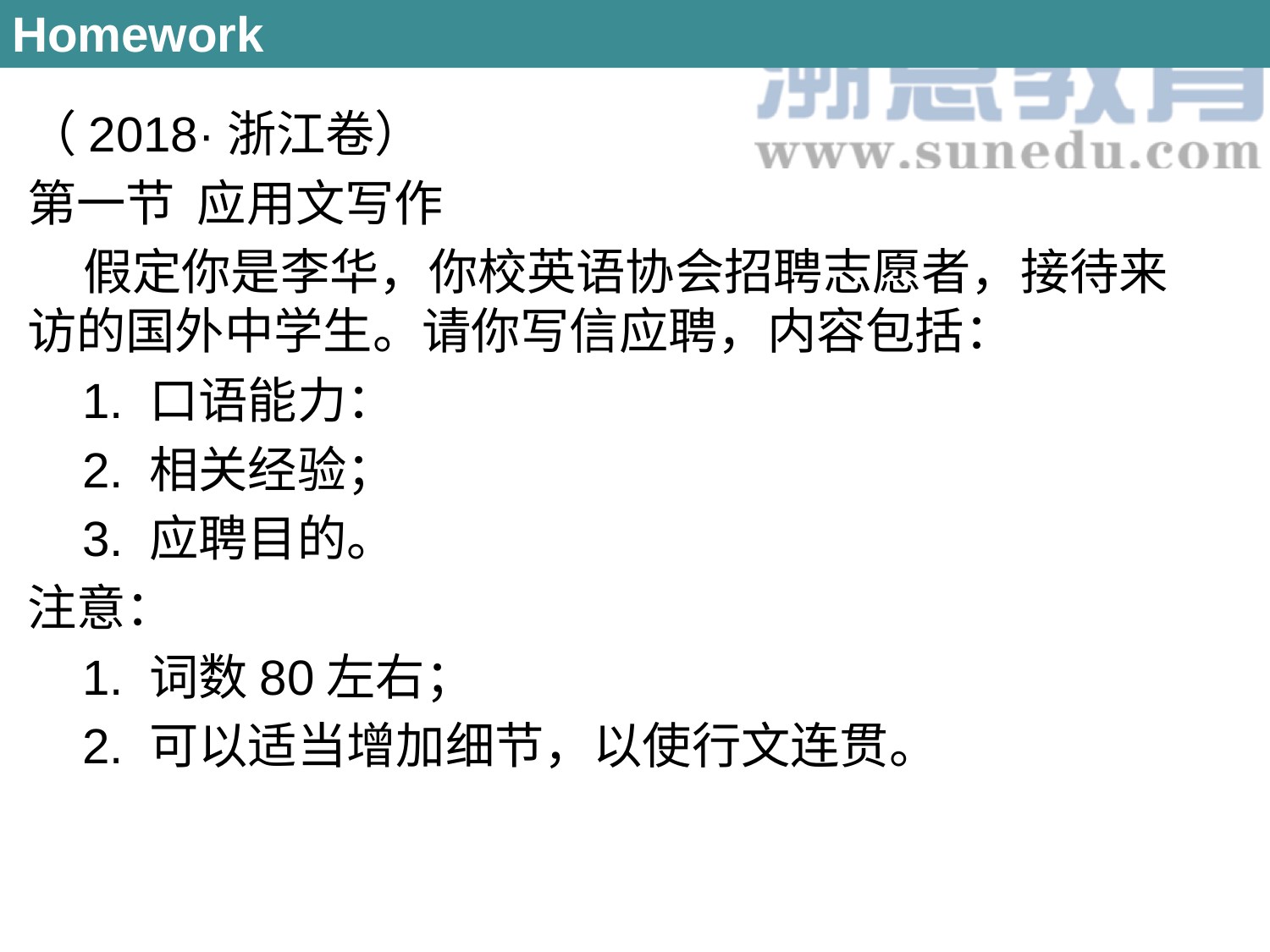

Homework
（2018·浙江卷）
第一节  应用文写作
    假定你是李华，你校英语协会招聘志愿者，接待来访的国外中学生。请你写信应聘，内容包括：
    1. 口语能力：
    2. 相关经验；
    3. 应聘目的。
注意：
    1. 词数80左右；
    2. 可以适当增加细节，以使行文连贯。